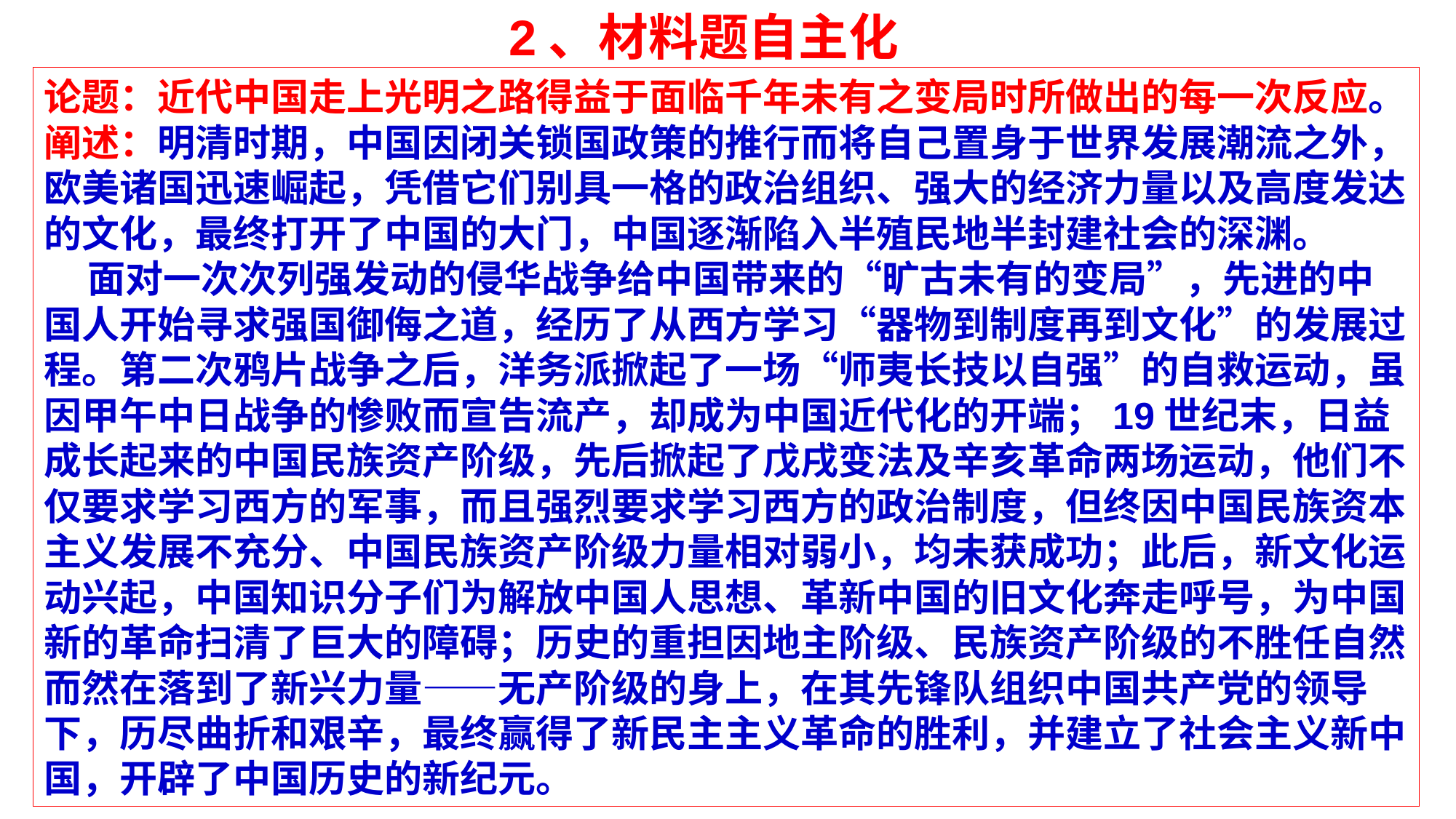

2、材料题自主化
论题：近代中国走上光明之路得益于面临千年未有之变局时所做出的每一次反应。
阐述：明清时期，中国因闭关锁国政策的推行而将自己置身于世界发展潮流之外，欧美诸国迅速崛起，凭借它们别具一格的政治组织、强大的经济力量以及高度发达的文化，最终打开了中国的大门，中国逐渐陷入半殖民地半封建社会的深渊。
    面对一次次列强发动的侵华战争给中国带来的“旷古未有的变局”，先进的中国人开始寻求强国御侮之道，经历了从西方学习“器物到制度再到文化”的发展过程。第二次鸦片战争之后，洋务派掀起了一场“师夷长技以自强”的自救运动，虽因甲午中日战争的惨败而宣告流产，却成为中国近代化的开端；19世纪末，日益成长起来的中国民族资产阶级，先后掀起了戊戌变法及辛亥革命两场运动，他们不仅要求学习西方的军事，而且强烈要求学习西方的政治制度，但终因中国民族资本主义发展不充分、中国民族资产阶级力量相对弱小，均未获成功；此后，新文化运动兴起，中国知识分子们为解放中国人思想、革新中国的旧文化奔走呼号，为中国新的革命扫清了巨大的障碍；历史的重担因地主阶级、民族资产阶级的不胜任自然而然在落到了新兴力量——无产阶级的身上，在其先锋队组织中国共产党的领导下，历尽曲折和艰辛，最终赢得了新民主主义革命的胜利，并建立了社会主义新中国，开辟了中国历史的新纪元。